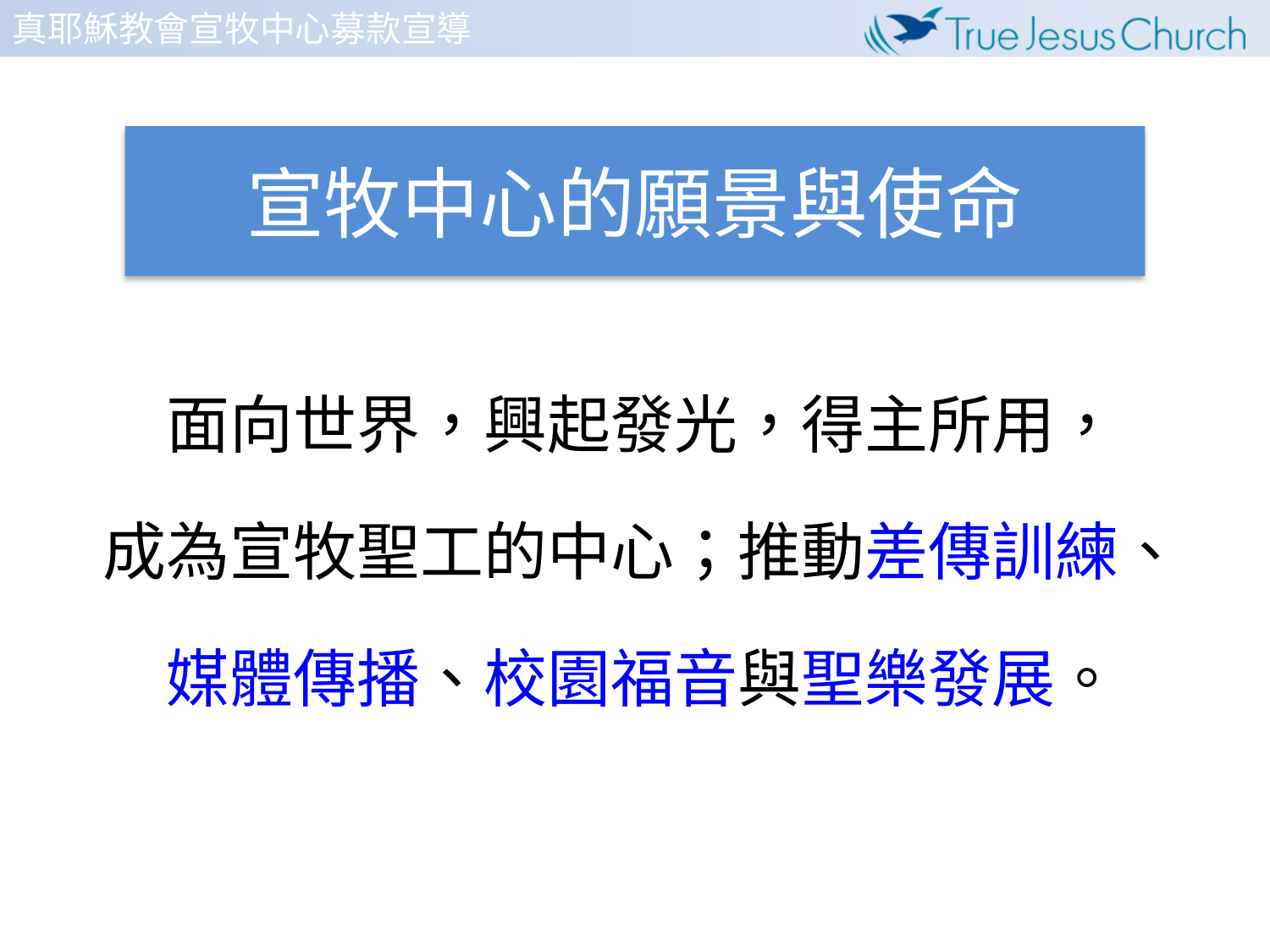

# 宣牧中心的願景與使命
面向世界，興起發光，得主所用，
成為宣牧聖工的中心；推動差傳訓練、
媒體傳播、校園福音與聖樂發展。